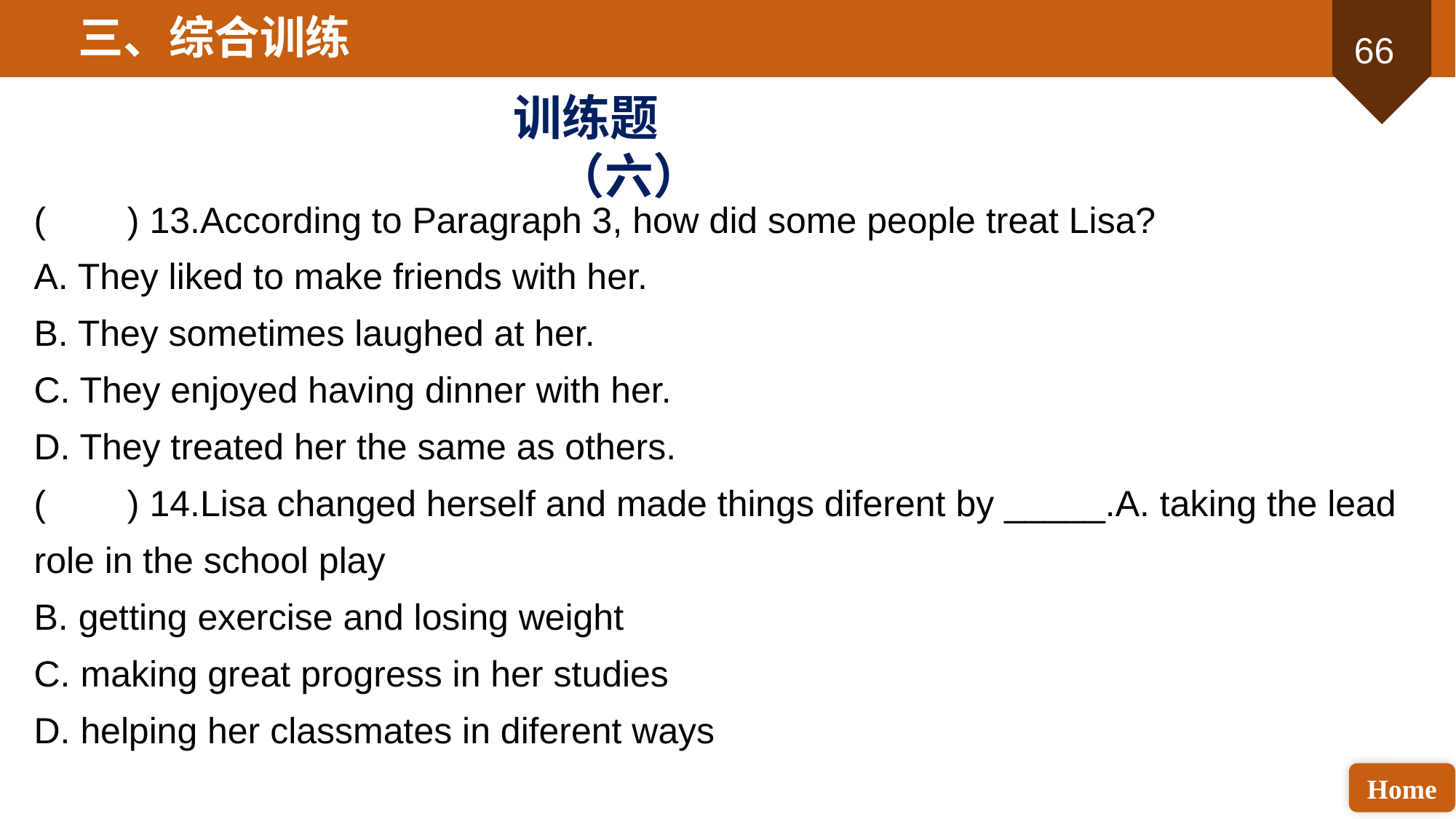

三、综合训练
训练题（六）
(        ) 13.According to Paragraph 3, how did some people treat Lisa?
A. They liked to make friends with her.
B. They sometimes laughed at her.
C. They enjoyed having dinner with her.
D. They treated her the same as others.
(        ) 14.Lisa changed herself and made things diferent by _____.A. taking the lead role in the school play
B. getting exercise and losing weight
C. making great progress in her studies
D. helping her classmates in diferent ways